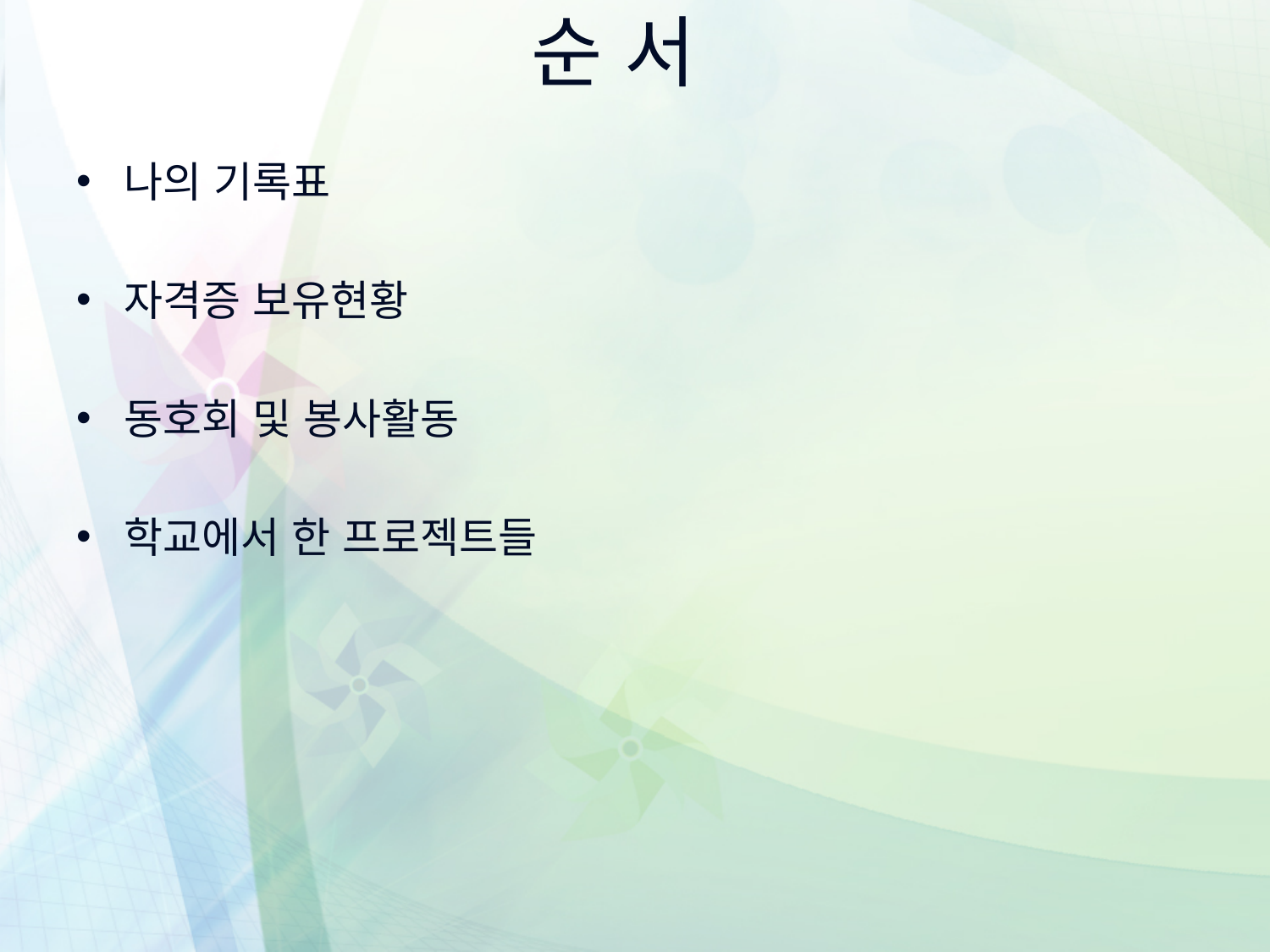

# 순 서
나의 기록표

자격증 보유현황

동호회 및 봉사활동

학교에서 한 프로젝트들